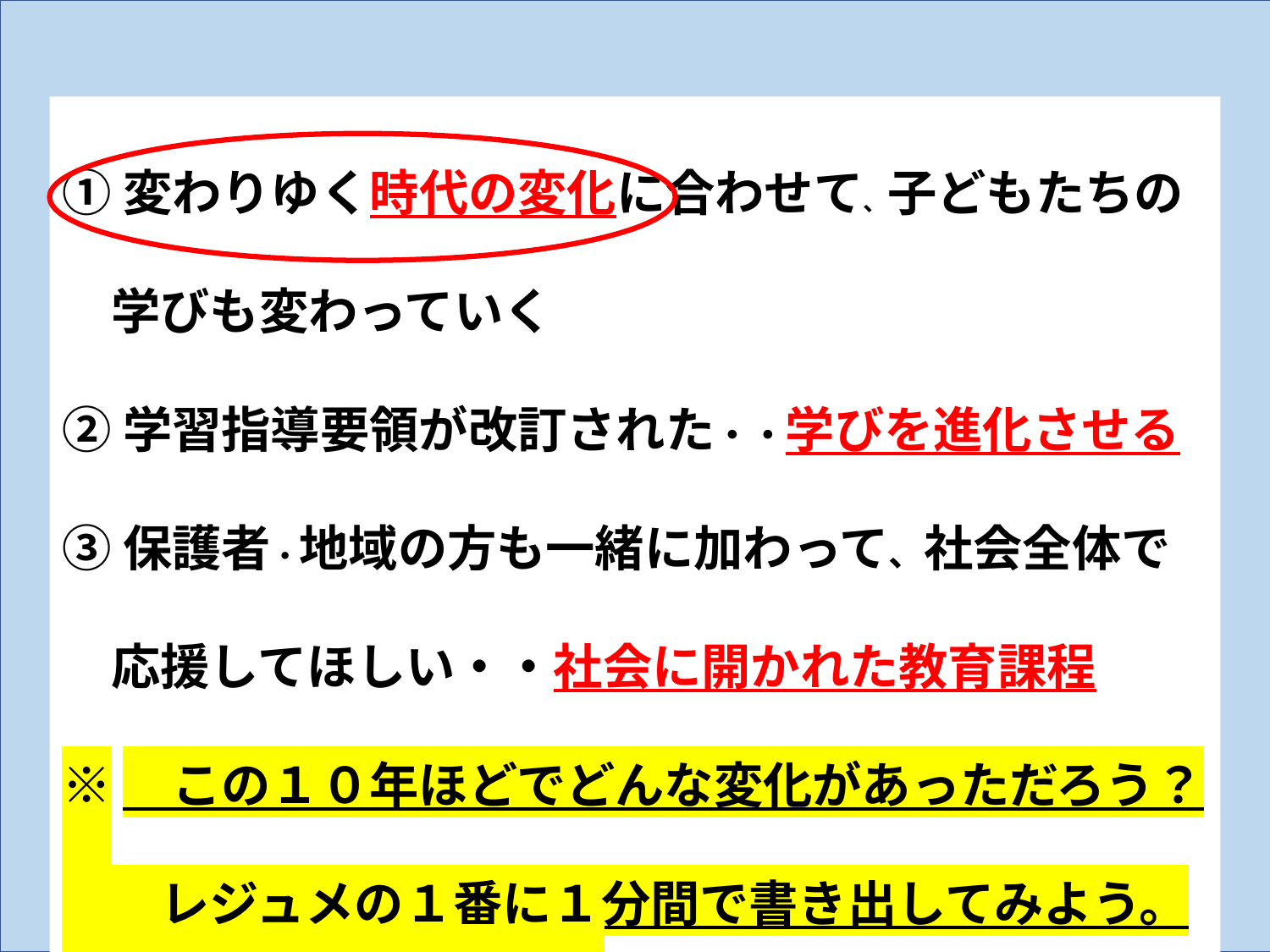

①変わりゆく時代の変化に合わせて、子どもたちの

　学びも変わっていく

②学習指導要領が改訂された・・学びを進化させる

③保護者・地域の方も一緒に加わって、社会全体で

　応援してほしい・・社会に開かれた教育課程

※　この１０年ほどでどんな変化があっただろう？
　　レジュメの１番に１分間で書き出してみよう。